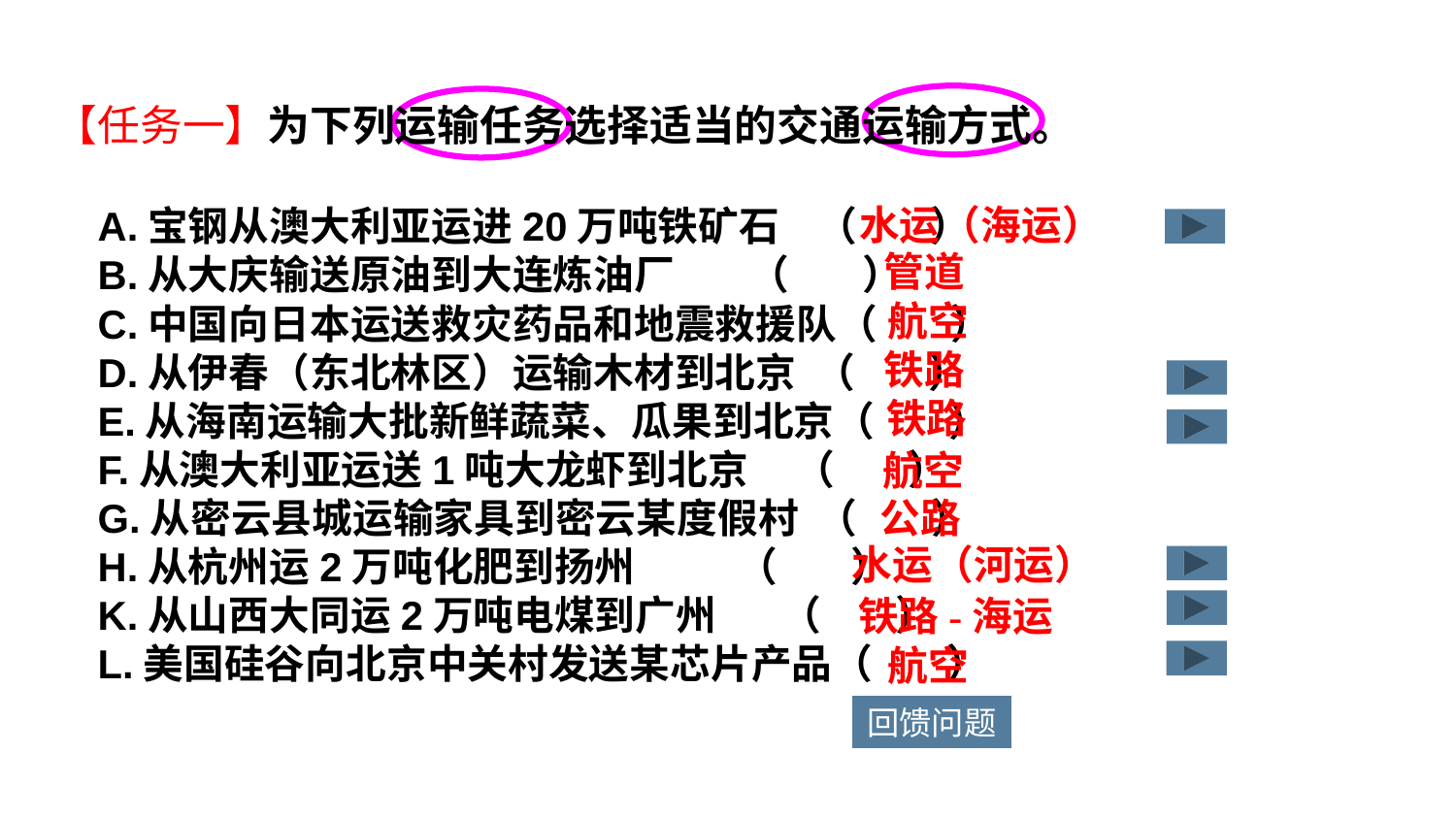

【任务一】为下列运输任务选择适当的交通运输方式。
A.宝钢从澳大利亚运进20万吨铁矿石    （        ）
B.从大庆输送原油到大连炼油厂        （        ）
C.中国向日本运送救灾药品和地震救援队（        ）
D.从伊春（东北林区）运输木材到北京  （        ）
E.从海南运输大批新鲜蔬菜、瓜果到北京（        ）
F.从澳大利亚运送1吨大龙虾到北京     （        ）
G.从密云县城运输家具到密云某度假村  （        ）
H.从杭州运2万吨化肥到扬州           （        ）
K.从山西大同运2万吨电煤到广州       （        ）
L.美国硅谷向北京中关村发送某芯片产品（        ）
水运（海运）

管道
航空
铁路

铁路

航空
公路
水运（河运）

铁路-海运

航空

回馈问题
7